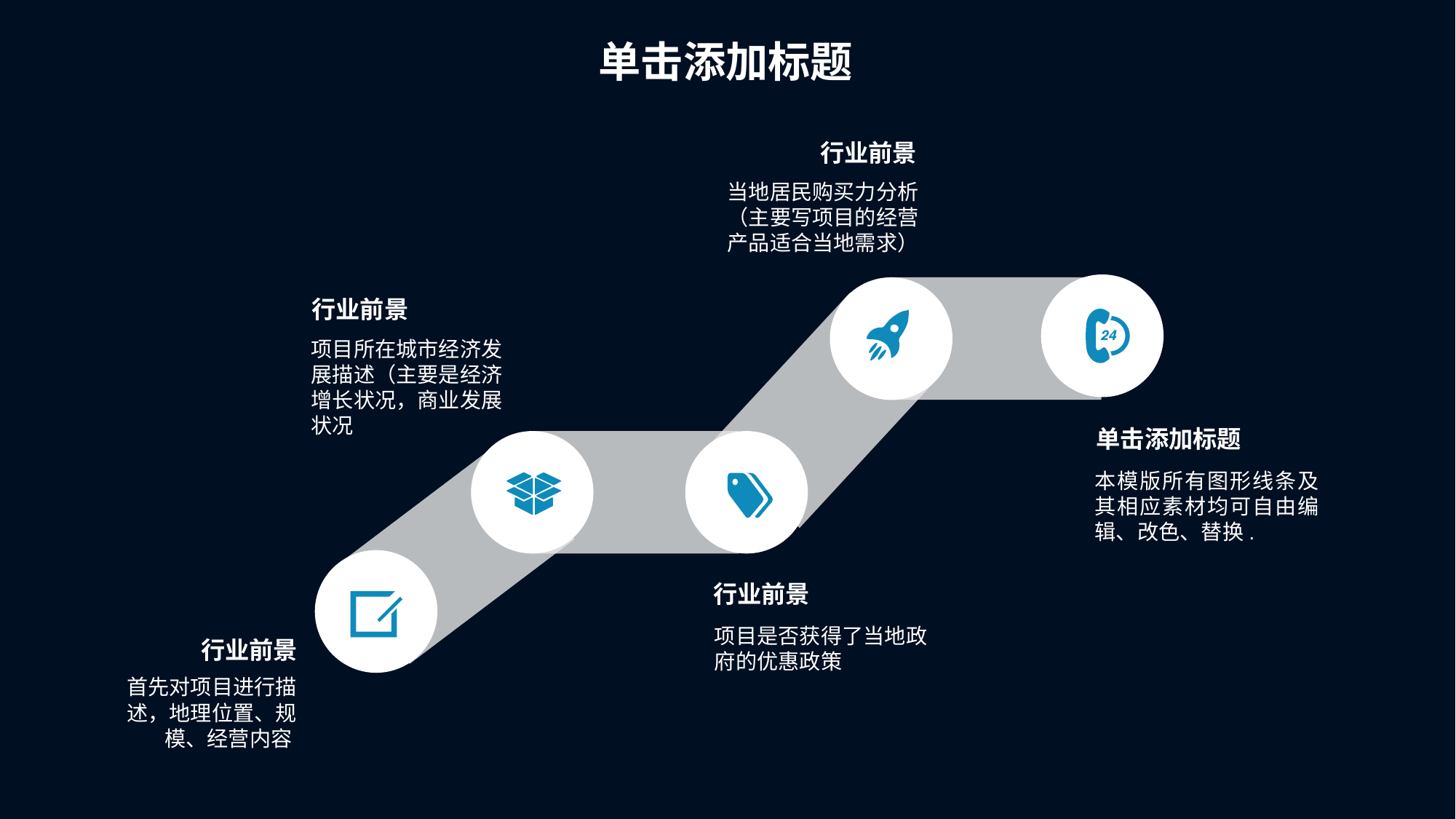

单击添加标题
行业前景
当地居民购买力分析（主要写项目的经营产品适合当地需求）

行业前景
项目所在城市经济发展描述（主要是经济增长状况，商业发展状况

单击添加标题

本模版所有图形线条及其相应素材均可自由编辑、改色、替换.

行业前景
项目是否获得了当地政府的优惠政策
行业前景
首先对项目进行描述，地理位置、规模、经营内容